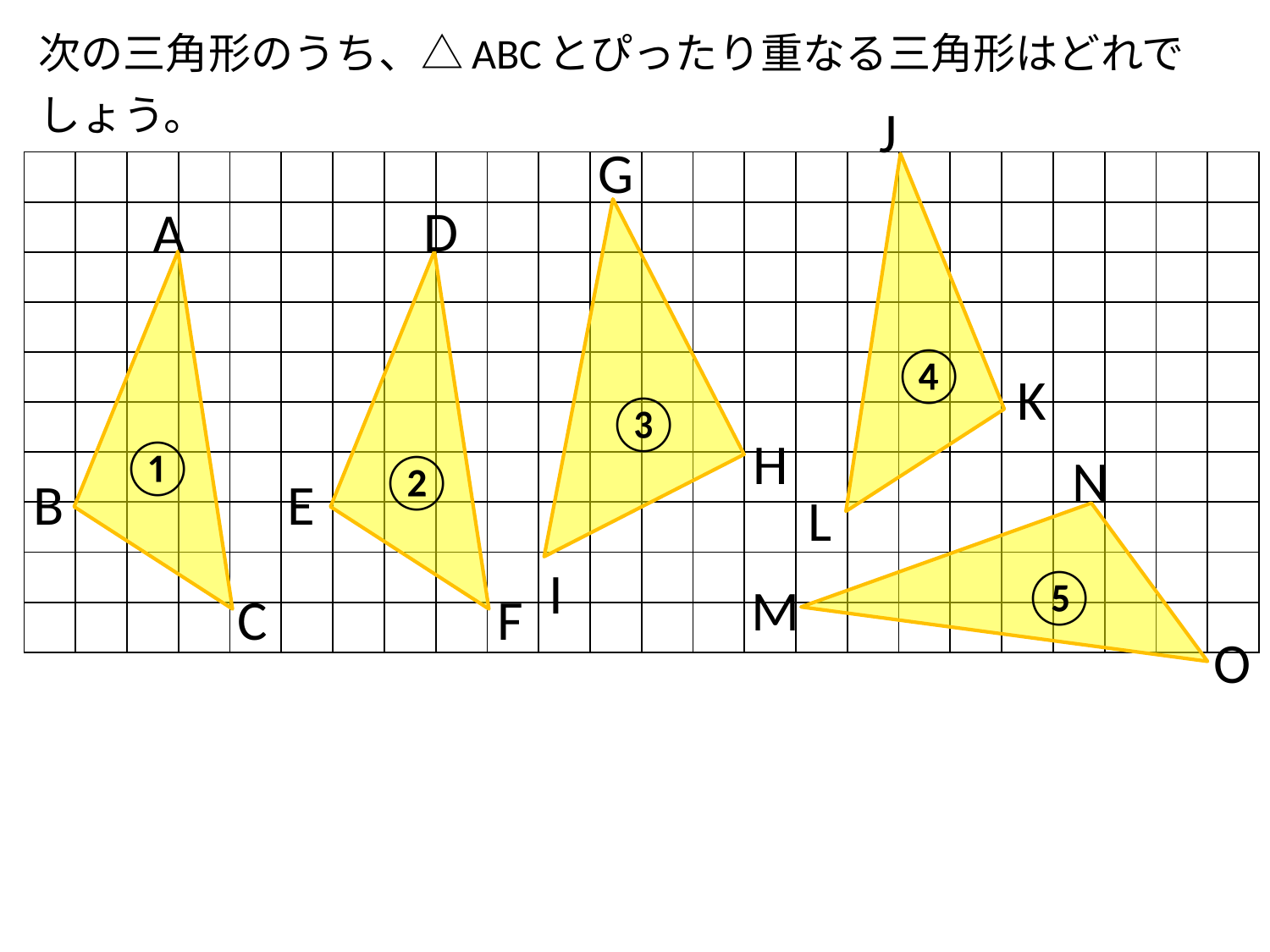

# 次の三角形のうち、△ABCとぴったり重なる三角形はどれでしょう。
J
G
|  |  |  |  |  |  |  |  |  |  |  |  |  |  |  |  |  |  |  |  |  |  |  |  |
| --- | --- | --- | --- | --- | --- | --- | --- | --- | --- | --- | --- | --- | --- | --- | --- | --- | --- | --- | --- | --- | --- | --- | --- |
|  |  |  |  |  |  |  |  |  |  |  |  |  |  |  |  |  |  |  |  |  |  |  |  |
|  |  |  |  |  |  |  |  |  |  |  |  |  |  |  |  |  |  |  |  |  |  |  |  |
|  |  |  |  |  |  |  |  |  |  |  |  |  |  |  |  |  |  |  |  |  |  |  |  |
|  |  |  |  |  |  |  |  |  |  |  |  |  |  |  |  |  |  |  |  |  |  |  |  |
|  |  |  |  |  |  |  |  |  |  |  |  |  |  |  |  |  |  |  |  |  |  |  |  |
|  |  |  |  |  |  |  |  |  |  |  |  |  |  |  |  |  |  |  |  |  |  |  |  |
|  |  |  |  |  |  |  |  |  |  |  |  |  |  |  |  |  |  |  |  |  |  |  |  |
|  |  |  |  |  |  |  |  |  |  |  |  |  |  |  |  |  |  |  |  |  |  |  |  |
|  |  |  |  |  |  |  |  |  |  |  |  |  |  |  |  |  |  |  |  |  |  |  |  |

D
A

④
K

③
H
①
②
N
E
B
L
I
⑤
M
F
C
O